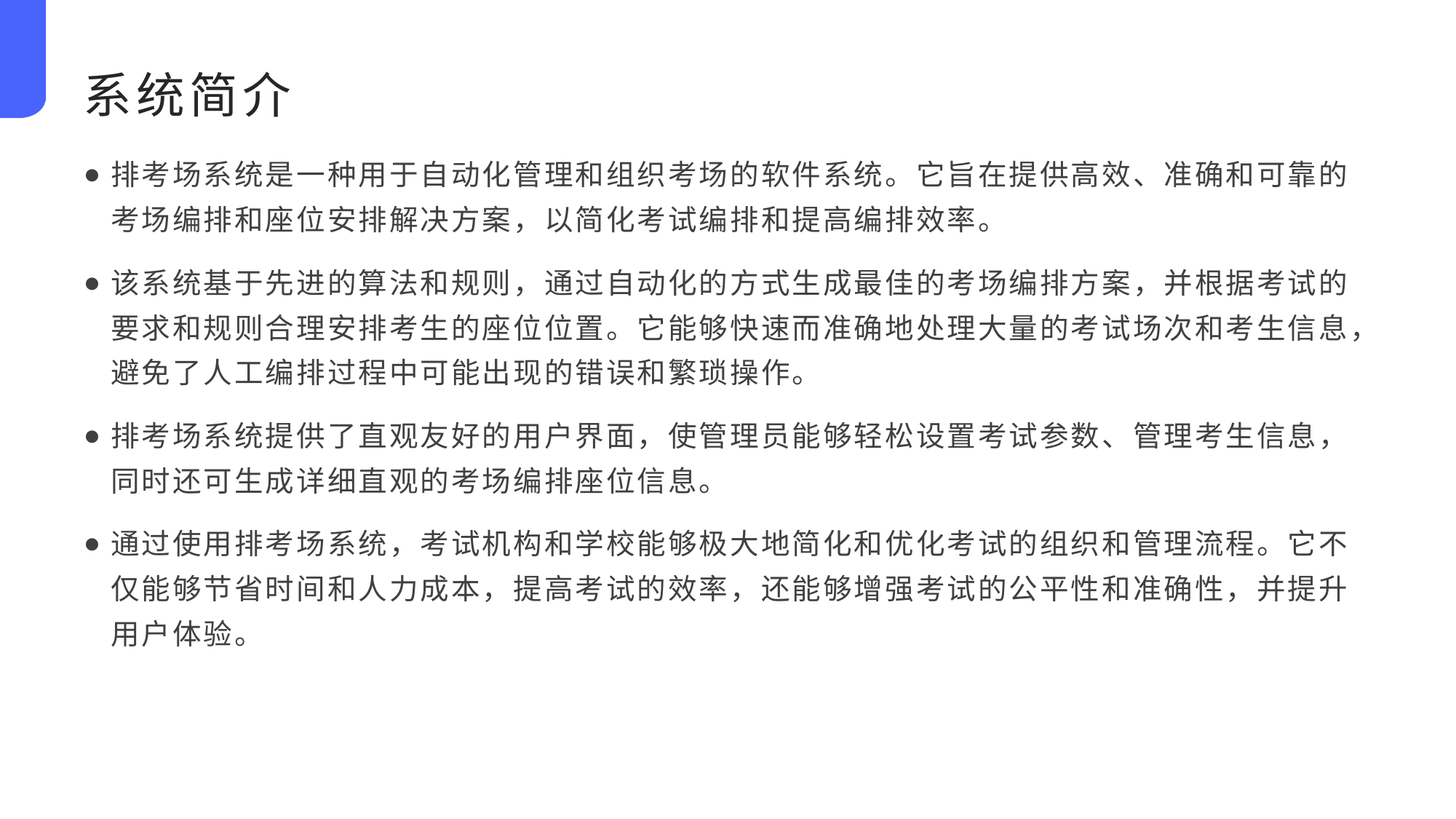

系统简介
排考场系统是一种用于自动化管理和组织考场的软件系统。它旨在提供高效、准确和可靠的考场编排和座位安排解决方案，以简化考试编排和提高编排效率。
该系统基于先进的算法和规则，通过自动化的方式生成最佳的考场编排方案，并根据考试的要求和规则合理安排考生的座位位置。它能够快速而准确地处理大量的考试场次和考生信息，避免了人工编排过程中可能出现的错误和繁琐操作。
排考场系统提供了直观友好的用户界面，使管理员能够轻松设置考试参数、管理考生信息，同时还可生成详细直观的考场编排座位信息。
通过使用排考场系统，考试机构和学校能够极大地简化和优化考试的组织和管理流程。它不仅能够节省时间和人力成本，提高考试的效率，还能够增强考试的公平性和准确性，并提升用户体验。